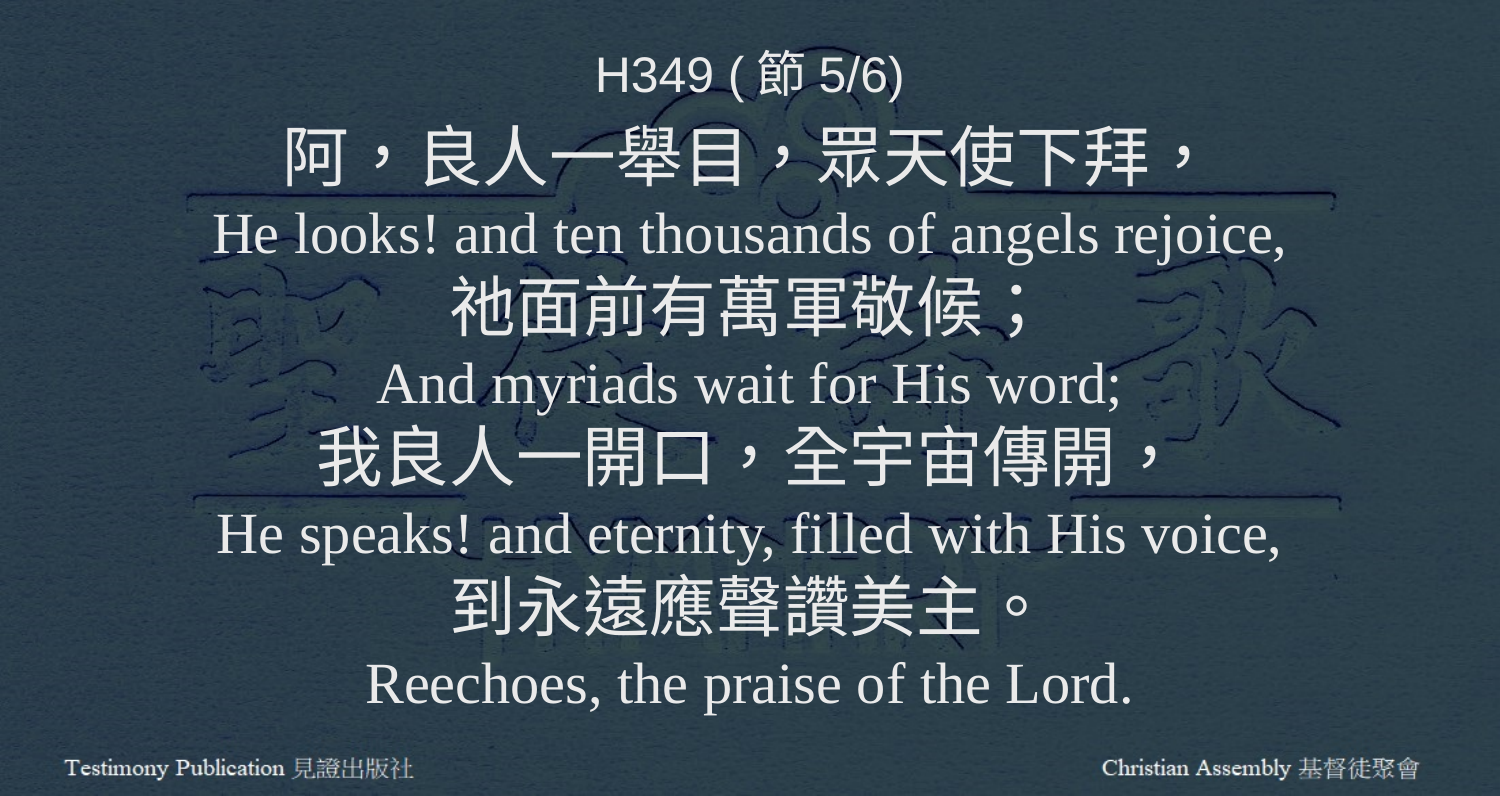

H349 (節5/6)
阿，良人一舉目，眾天使下拜，
He looks! and ten thousands of angels rejoice,
祂面前有萬軍敬候；
And myriads wait for His word;
我良人一開口，全宇宙傳開，
He speaks! and eternity, filled with His voice,
到永遠應聲讚美主。
Reechoes, the praise of the Lord.